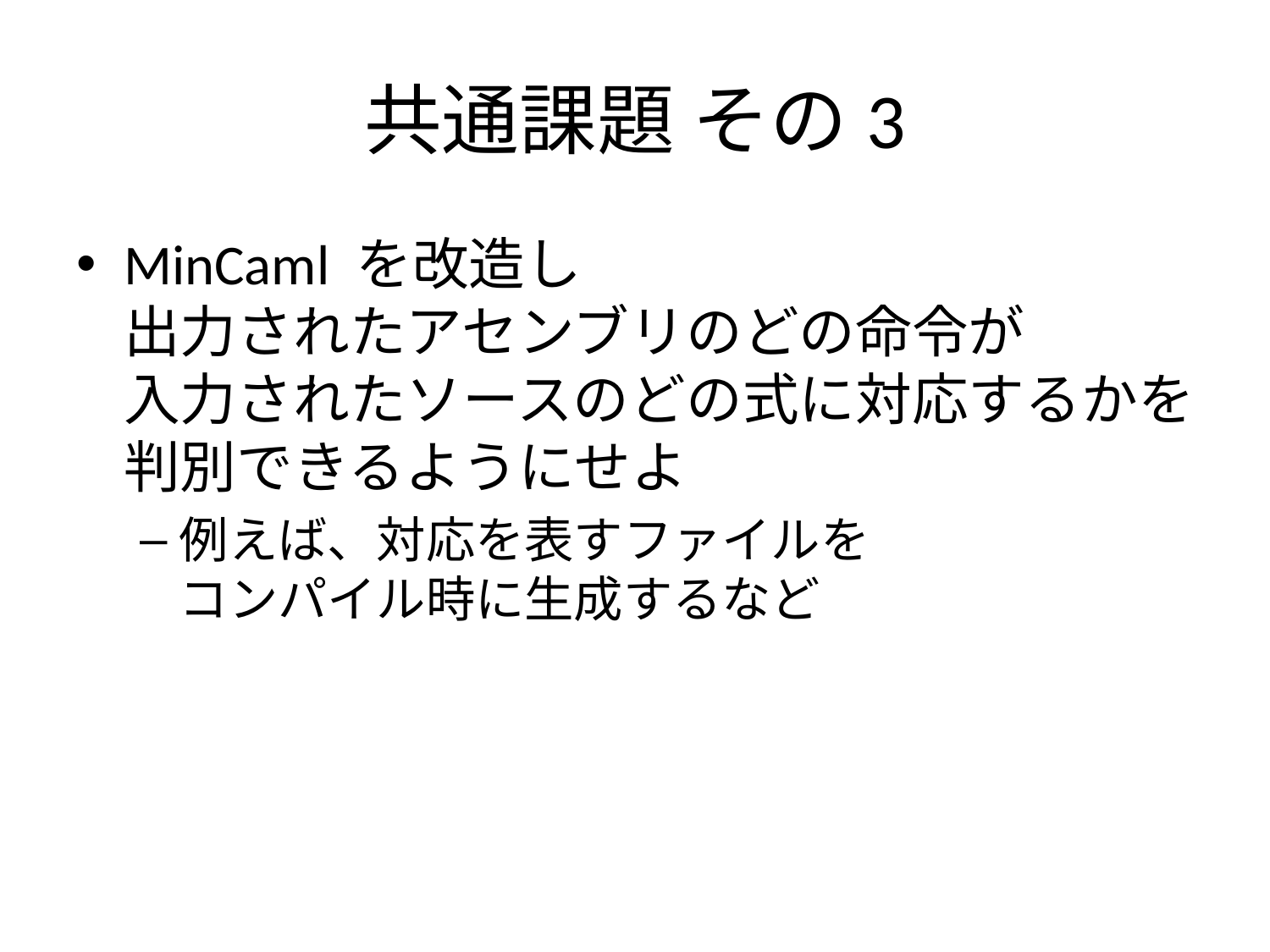

# 共通課題 その3
MinCaml を改造し
出力されたアセンブリのどの命令が
入力されたソースのどの式に対応するかを
判別できるようにせよ
例えば、対応を表すファイルを
コンパイル時に生成するなど